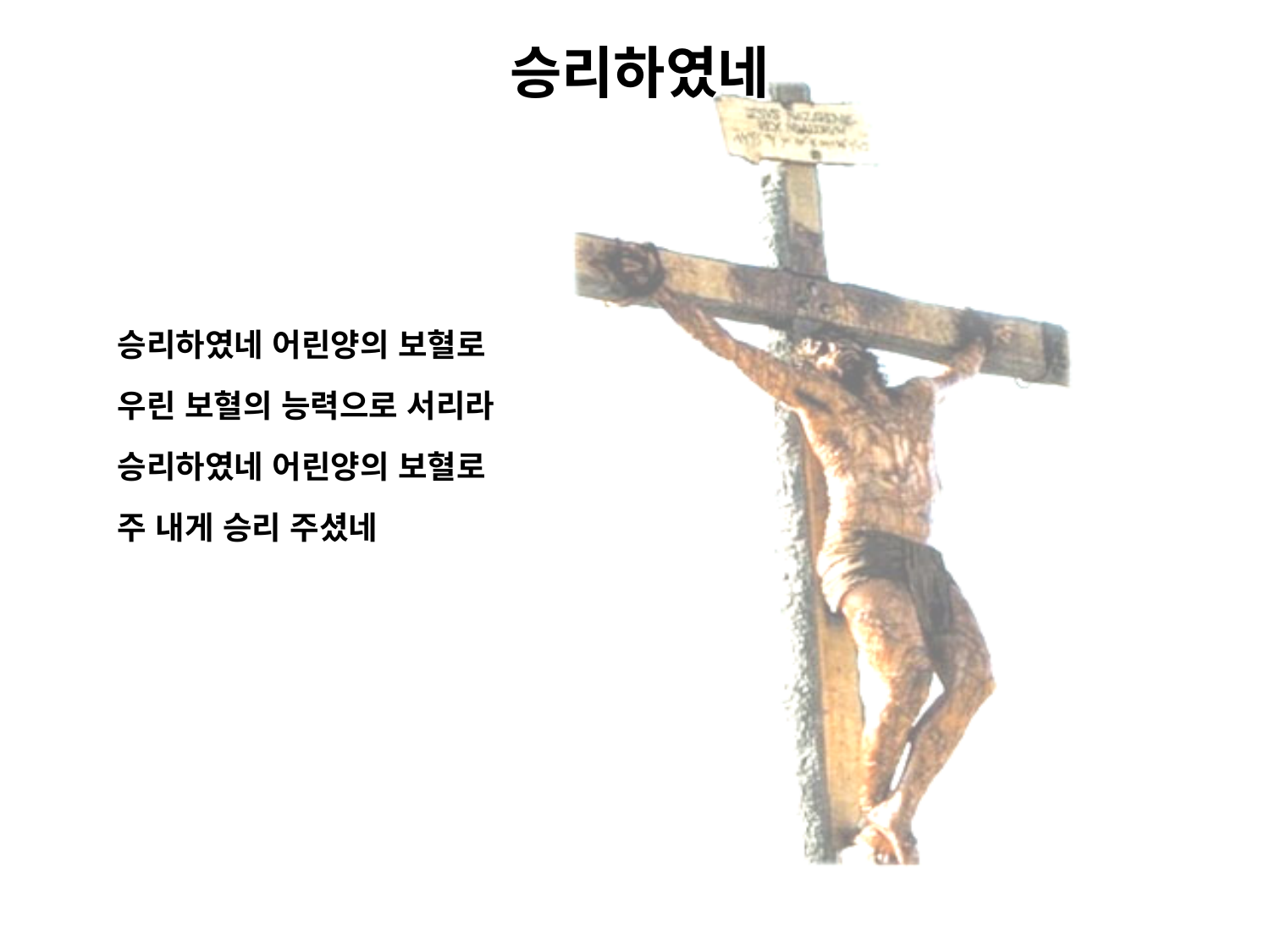

# 승리하였네
승리하였네 어린양의 보혈로
우린 보혈의 능력으로 서리라
승리하였네 어린양의 보혈로
주 내게 승리 주셨네